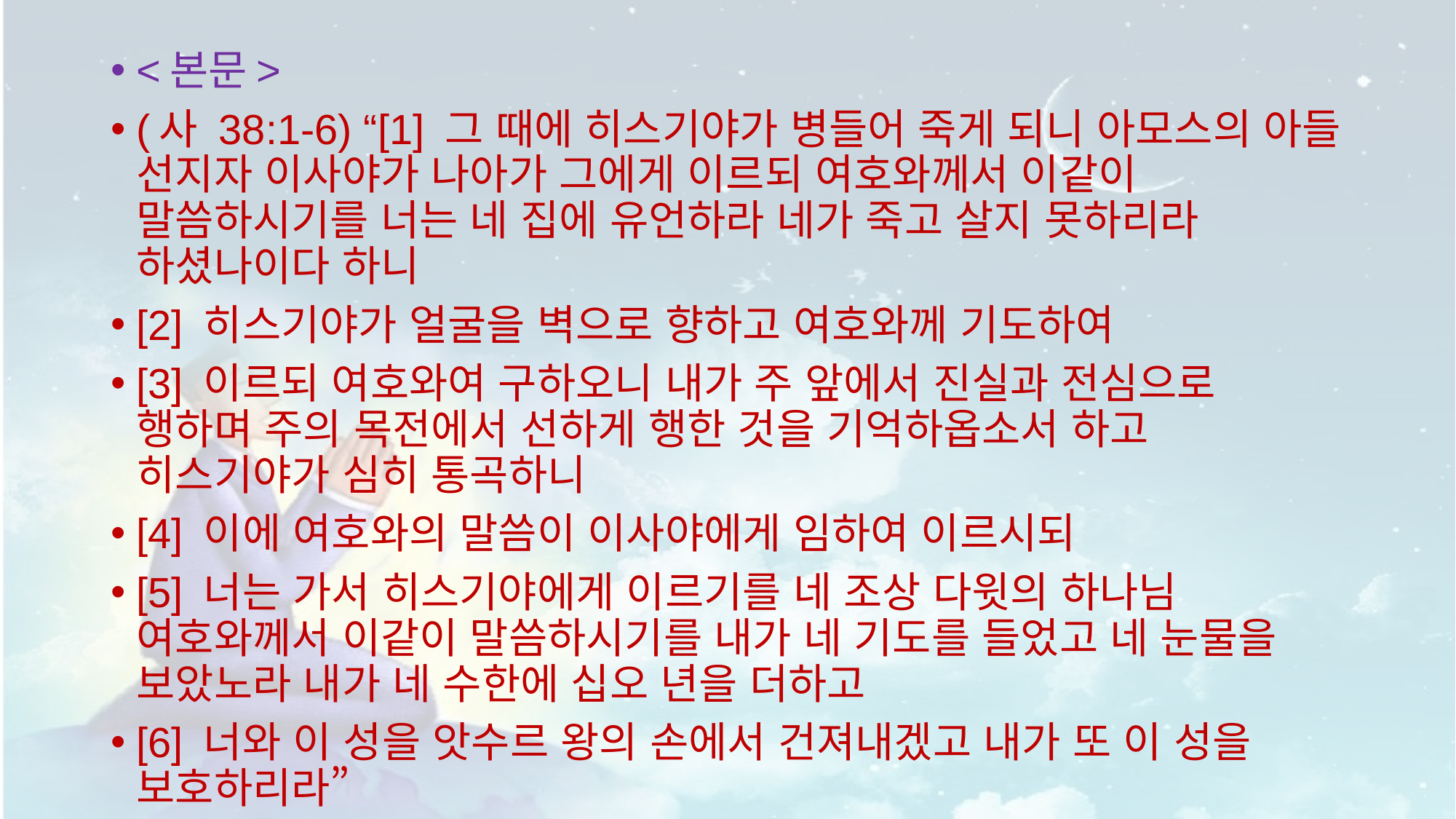

<본문>
(사 38:1-6) “[1] 그 때에 히스기야가 병들어 죽게 되니 아모스의 아들 선지자 이사야가 나아가 그에게 이르되 여호와께서 이같이 말씀하시기를 너는 네 집에 유언하라 네가 죽고 살지 못하리라 하셨나이다 하니
[2] 히스기야가 얼굴을 벽으로 향하고 여호와께 기도하여
[3] 이르되 여호와여 구하오니 내가 주 앞에서 진실과 전심으로 행하며 주의 목전에서 선하게 행한 것을 기억하옵소서 하고 히스기야가 심히 통곡하니
[4] 이에 여호와의 말씀이 이사야에게 임하여 이르시되
[5] 너는 가서 히스기야에게 이르기를 네 조상 다윗의 하나님 여호와께서 이같이 말씀하시기를 내가 네 기도를 들었고 네 눈물을 보았노라 내가 네 수한에 십오 년을 더하고
[6] 너와 이 성을 앗수르 왕의 손에서 건져내겠고 내가 또 이 성을 보호하리라”

#